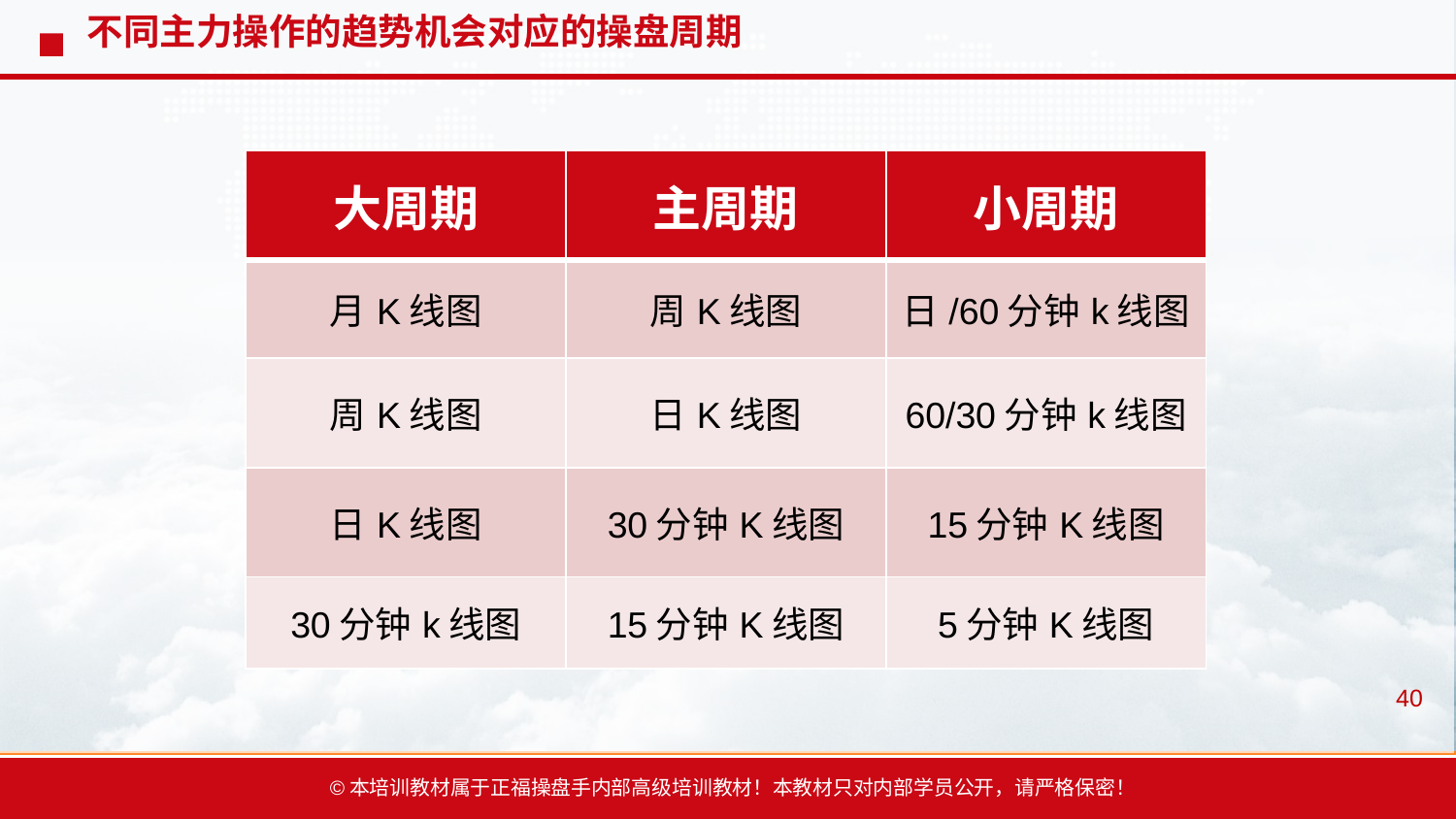

# 不同主力操作的趋势机会对应的操盘周期
| 大周期 | 主周期 | 小周期 |
| --- | --- | --- |
| 月K线图 | 周K线图 | 日/60分钟k线图 |
| 周K线图 | 日K线图 | 60/30分钟k线图 |
| 日K线图 | 30分钟K线图 | 15分钟K线图 |
| 30分钟k线图 | 15分钟K线图 | 5分钟K线图 |